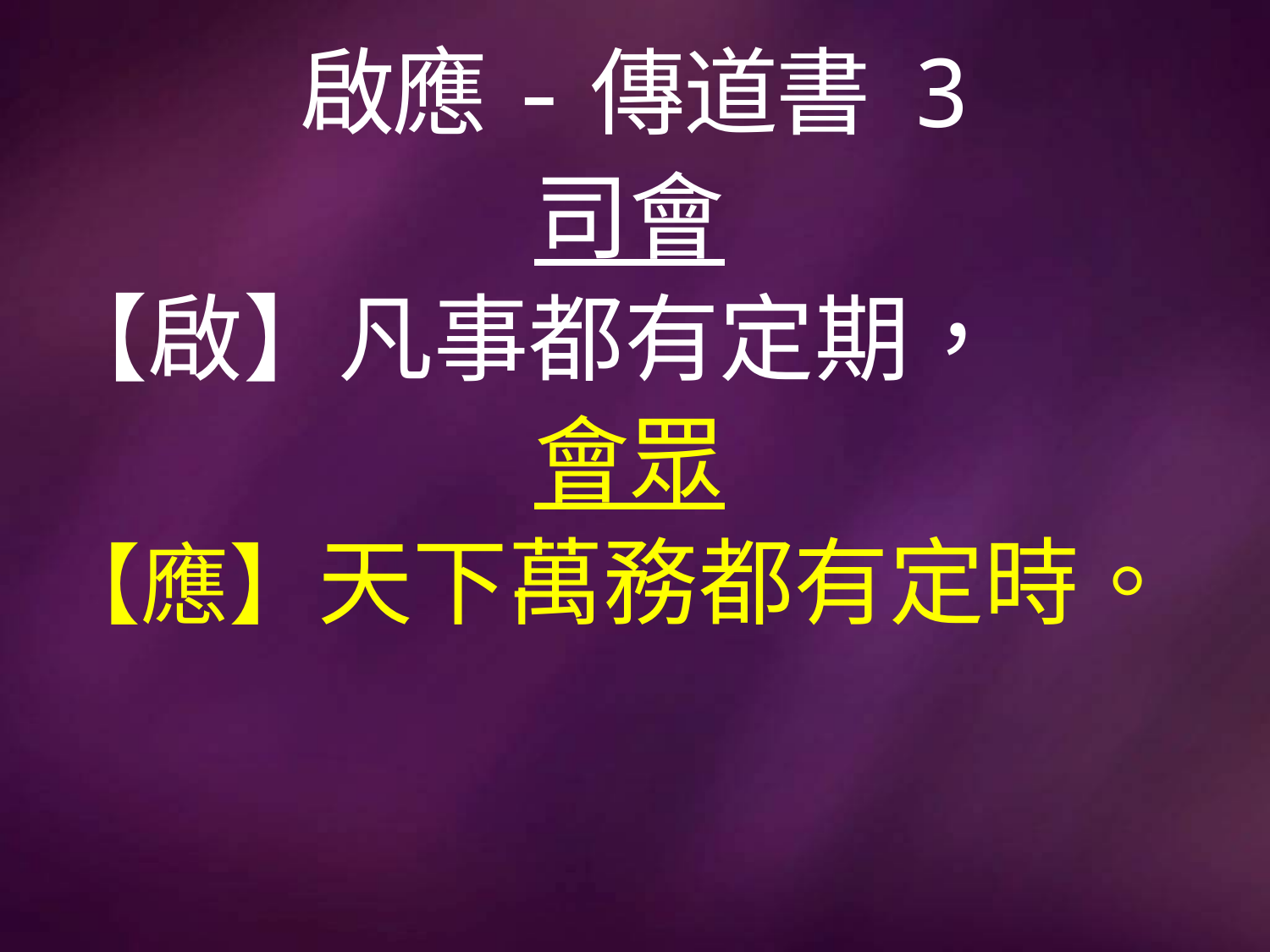

# 啟應-傳道書 3
司會
【啟】凡事都有定期，
會眾
【應】天下萬務都有定時。